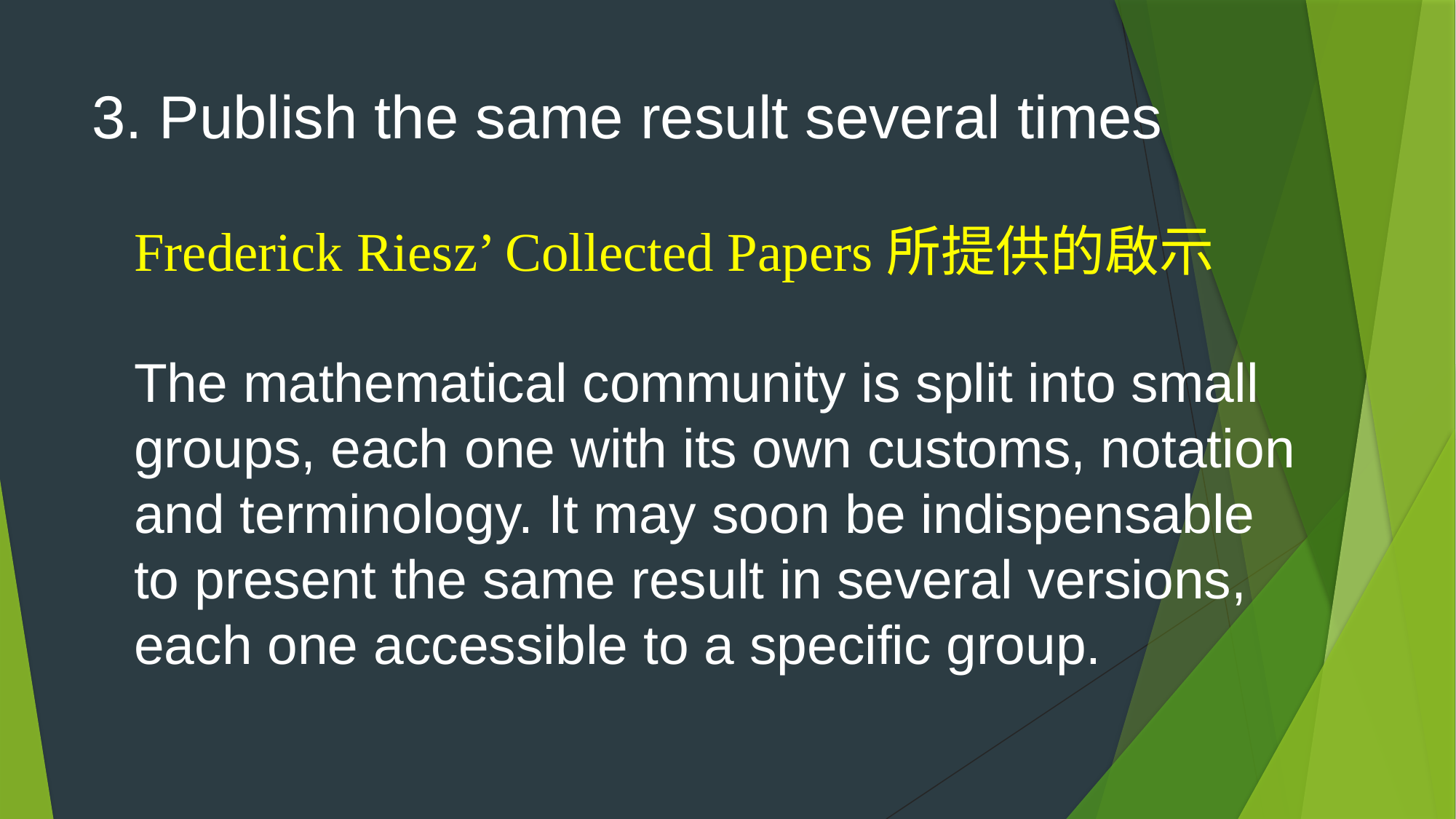

# 3. Publish the same result several times Frederick Riesz’ Collected Papers所提供的啟示 The mathematical community is split into small groups, each one with its own customs, notation and terminology. It may soon be indispensable to present the same result in several versions, each one accessible to a specific group.